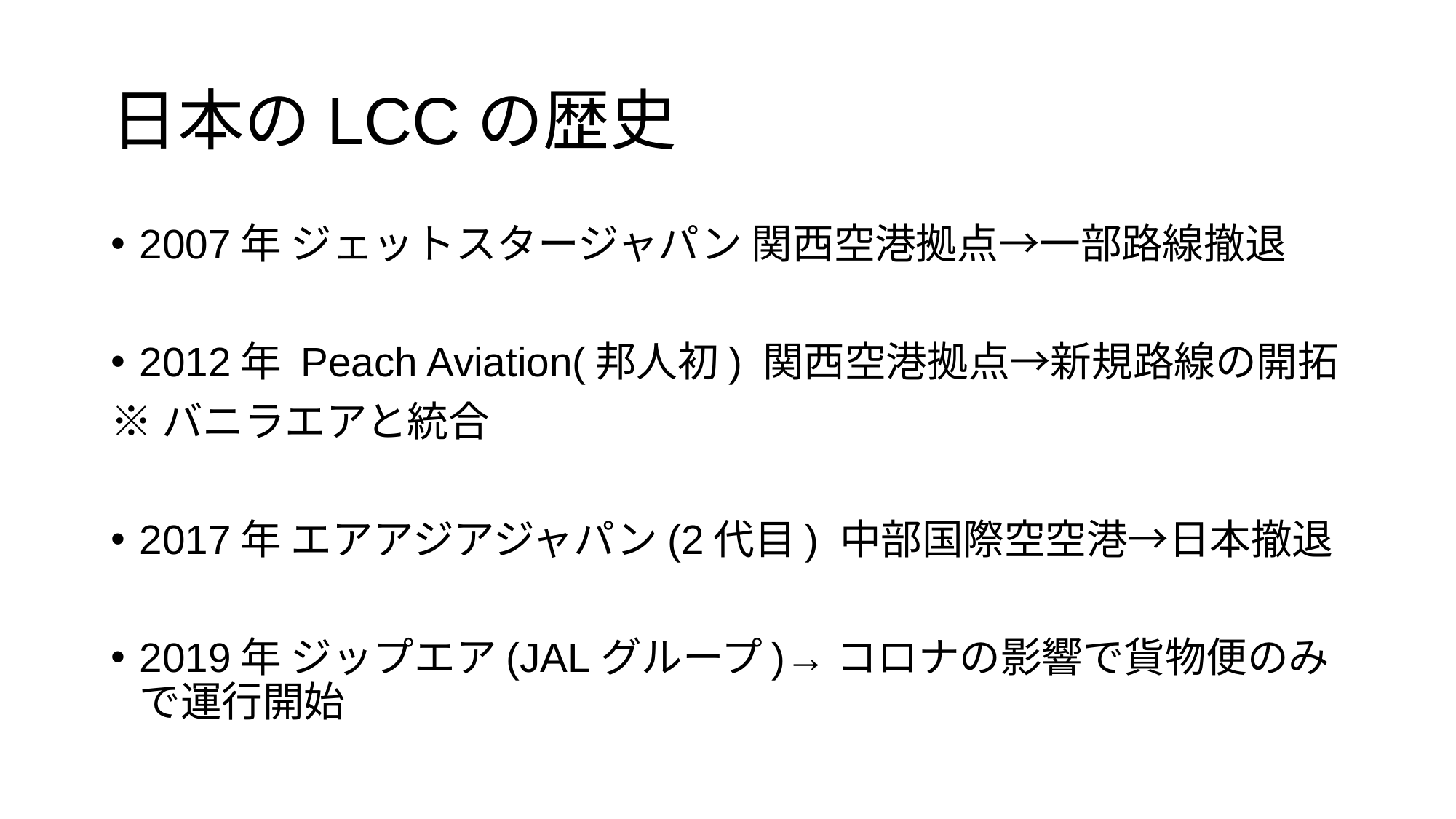

# 日本のLCCの歴史
2007年 ジェットスタージャパン 関西空港拠点→一部路線撤退

2012年 Peach Aviation(邦人初) 関西空港拠点→新規路線の開拓
※バニラエアと統合

2017年 エアアジアジャパン(2代目) 中部国際空空港→日本撤退

2019年 ジップエア(JALグループ)→コロナの影響で貨物便のみで運行開始